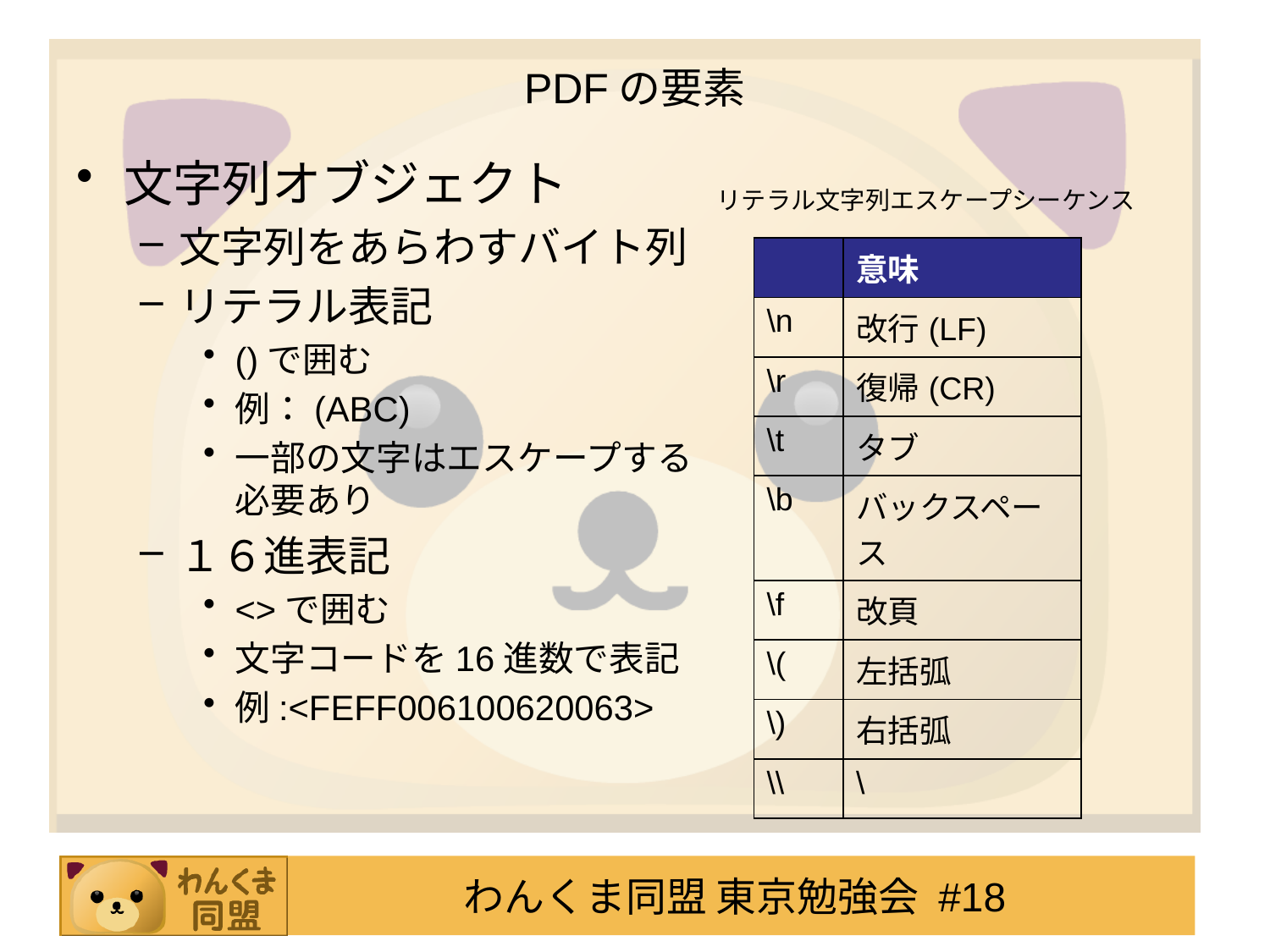

# PDFの要素
文字列オブジェクト
文字列をあらわすバイト列
リテラル表記
()で囲む
例：(ABC)
一部の文字はエスケープする必要あり
１６進表記
<>で囲む
文字コードを16進数で表記
例:<FEFF006100620063>
リテラル文字列エスケープシーケンス
|  | 意味 |
| --- | --- |
| \n | 改行(LF) |
| \r | 復帰(CR) |
| \t | タブ |
| \b | バックスペース |
| \f | 改頁 |
| \( | 左括弧 |
| \) | 右括弧 |
| \\ | \ |